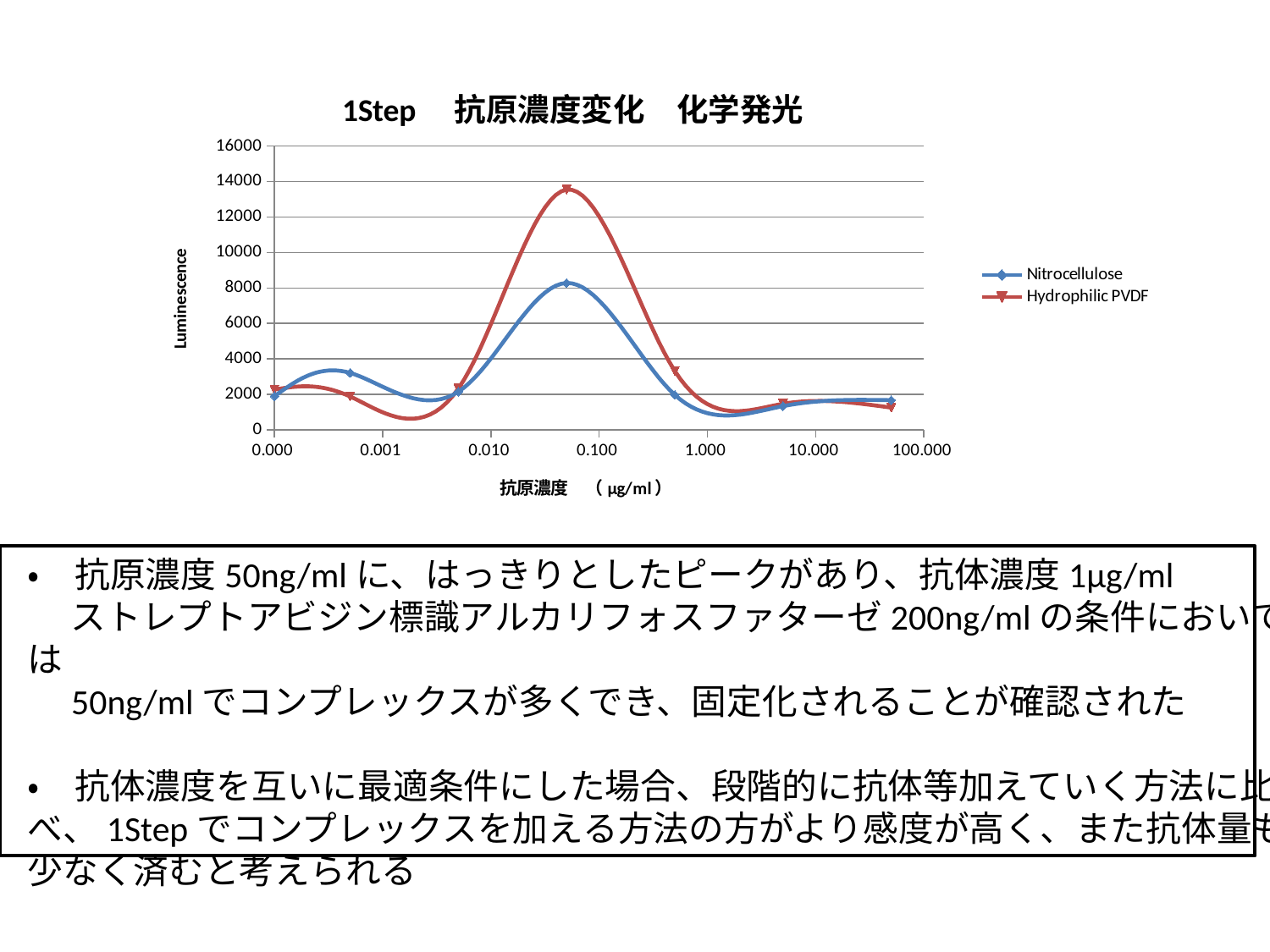

### Chart: 1Step　抗原濃度変化　化学発光

| Category |  |  |
|---|---|---|
・　抗原濃度50ng/mlに、はっきりとしたピークがあり、抗体濃度1μg/ml
　 ストレプトアビジン標識アルカリフォスファターゼ200ng/mlの条件においては
　50ng/mlでコンプレックスが多くでき、固定化されることが確認された

・　抗体濃度を互いに最適条件にした場合、段階的に抗体等加えていく方法に比べ、1Stepでコンプレックスを加える方法の方がより感度が高く、また抗体量も
少なく済むと考えられる